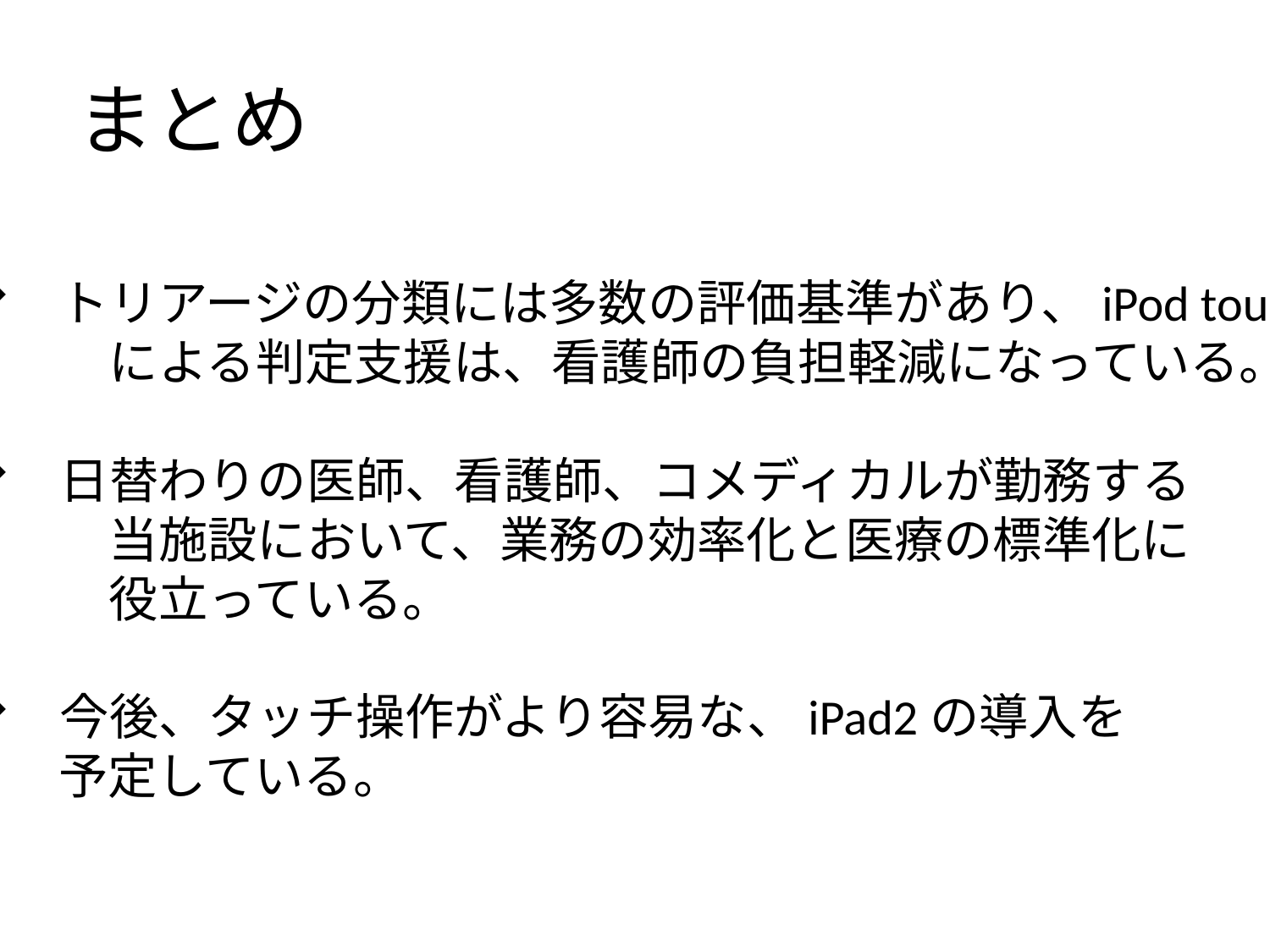

# まとめ

　トリアージの分類には多数の評価基準があり、iPod touch
　　　による判定支援は、看護師の負担軽減になっている。

　日替わりの医師、看護師、コメディカルが勤務する
　　　当施設において、業務の効率化と医療の標準化に
　　　役立っている。

　今後、タッチ操作がより容易な、iPad2の導入を
  予定している。